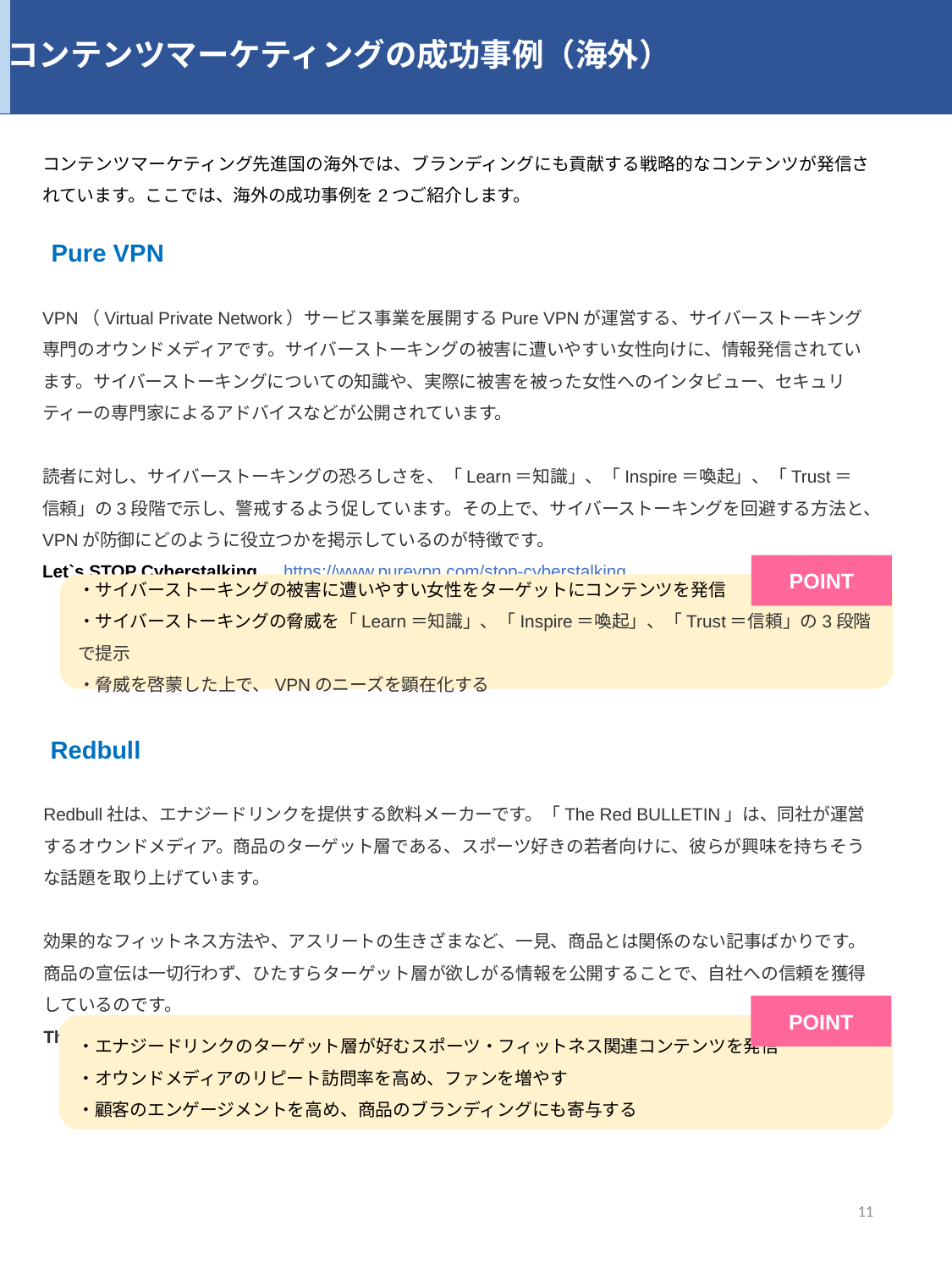

コンテンツマーケティングの成功事例（海外）
コンテンツマーケティング先進国の海外では、ブランディングにも貢献する戦略的なコンテンツが発信されています。ここでは、海外の成功事例を2つご紹介します。
Pure VPN
VPN（Virtual Private Network）サービス事業を展開するPure VPNが運営する、サイバーストーキング専門のオウンドメディアです。サイバーストーキングの被害に遭いやすい女性向けに、情報発信されています。サイバーストーキングについての知識や、実際に被害を被った女性へのインタビュー、セキュリティーの専門家によるアドバイスなどが公開されています。

読者に対し、サイバーストーキングの恐ろしさを、「Learn＝知識」、「Inspire＝喚起」、「Trust＝信頼」の3段階で示し、警戒するよう促しています。その上で、サイバーストーキングを回避する方法と、VPNが防御にどのように役立つかを掲示しているのが特徴です。
Let`s STOP Cyberstalking　https://www.purevpn.com/stop-cyberstalking
POINT
・サイバーストーキングの被害に遭いやすい女性をターゲットにコンテンツを発信
・サイバーストーキングの脅威を「Learn＝知識」、「Inspire＝喚起」、「Trust＝信頼」の3段階で提示
・脅威を啓蒙した上で、VPNのニーズを顕在化する
Redbull
Redbull社は、エナジードリンクを提供する飲料メーカーです。「The Red BULLETIN」は、同社が運営するオウンドメディア。商品のターゲット層である、スポーツ好きの若者向けに、彼らが興味を持ちそうな話題を取り上げています。

効果的なフィットネス方法や、アスリートの生きざまなど、一見、商品とは関係のない記事ばかりです。商品の宣伝は一切行わず、ひたすらターゲット層が欲しがる情報を公開することで、自社への信頼を獲得しているのです。
The Red BULLETIN　https://www.redbull.com/us-en/theredbulletin
POINT
・エナジードリンクのターゲット層が好むスポーツ・フィットネス関連コンテンツを発信
・オウンドメディアのリピート訪問率を高め、ファンを増やす
・顧客のエンゲージメントを高め、商品のブランディングにも寄与する
11